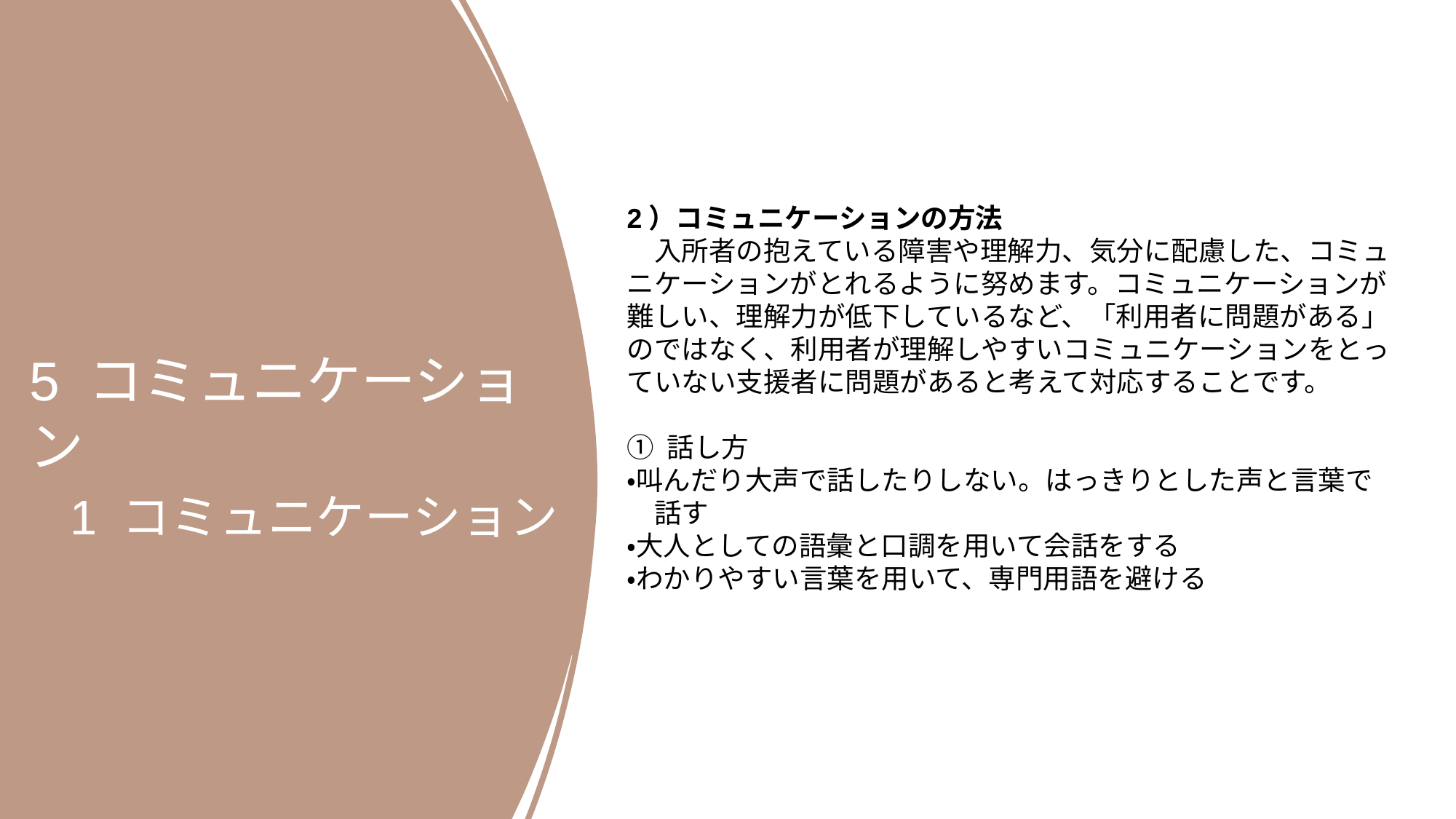

5 コミュニケーション
   1 コミュニケーション
2）コミュニケーションの方法
　入所者の抱えている障害や理解力、気分に配慮した、コミュニケーションがとれるように努めます。コミュニケーションが難しい、理解力が低下しているなど、「利用者に問題がある」のではなく、利用者が理解しやすいコミュニケーションをとっていない支援者に問題があると考えて対応することです。

① 話し方
・叫んだり大声で話したりしない。はっきりとした声と言葉で
　話す
・大人としての語彙と口調を用いて会話をする
・わかりやすい言葉を用いて、専門用語を避ける